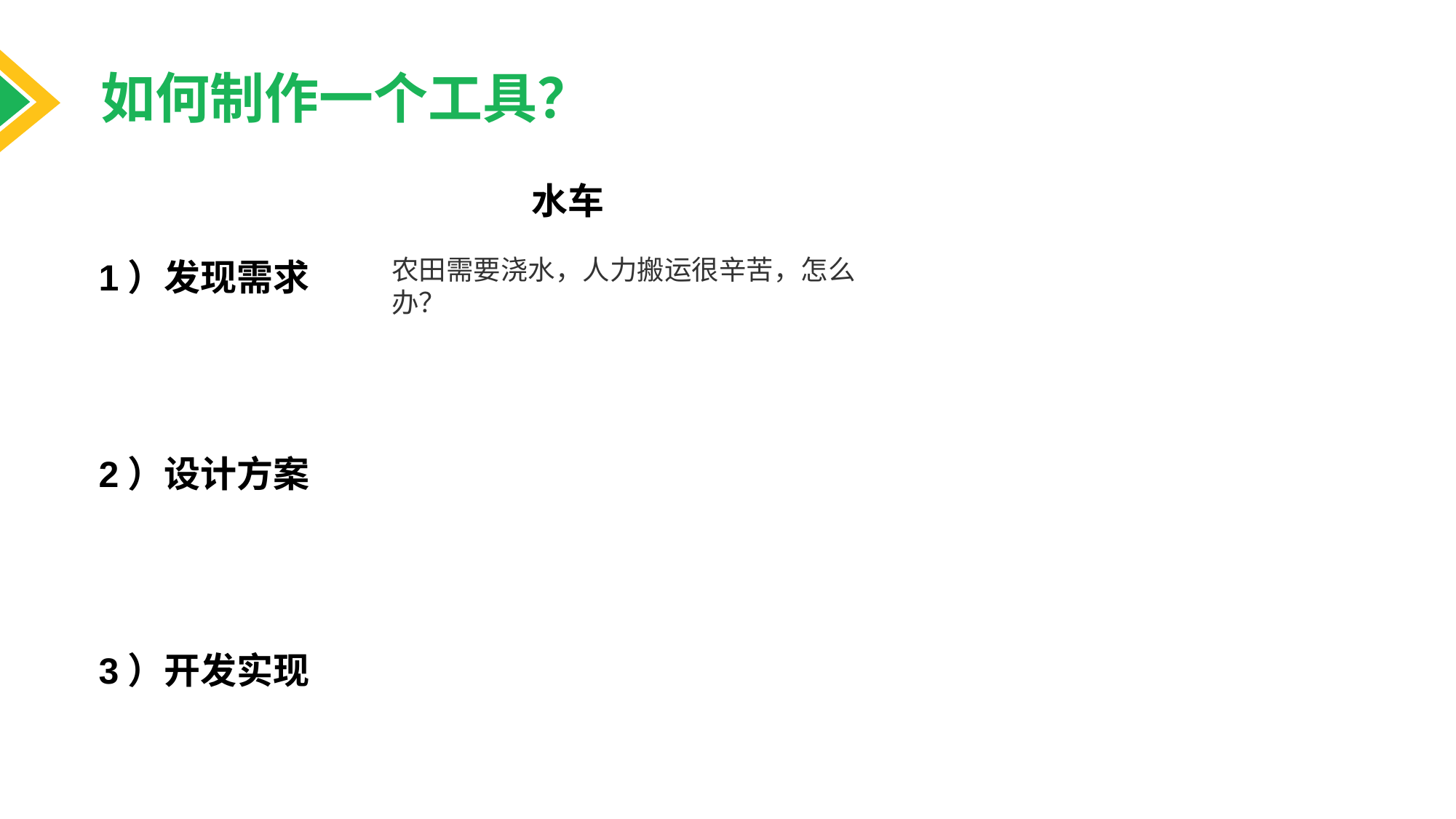

如何制作一个工具？

水车
1）发现需求

2）设计方案

3）开发实现

农田需要浇水，人力搬运很辛苦，怎么办？